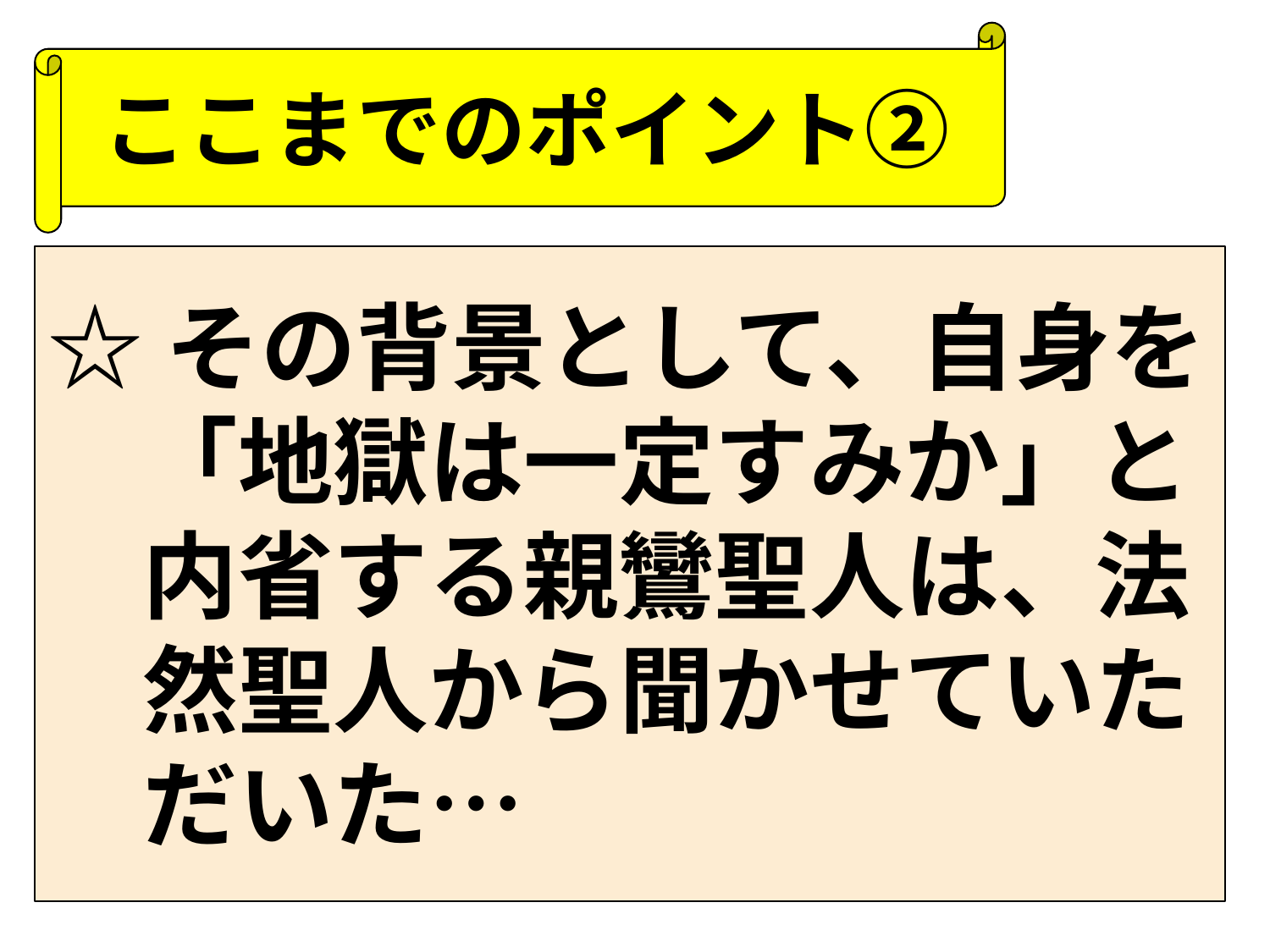

ここまでのポイント②
☆その背景として、自身を
　「地獄は一定すみか」と
　内省する親鸞聖人は、法
　然聖人から聞かせていた
　だいた…